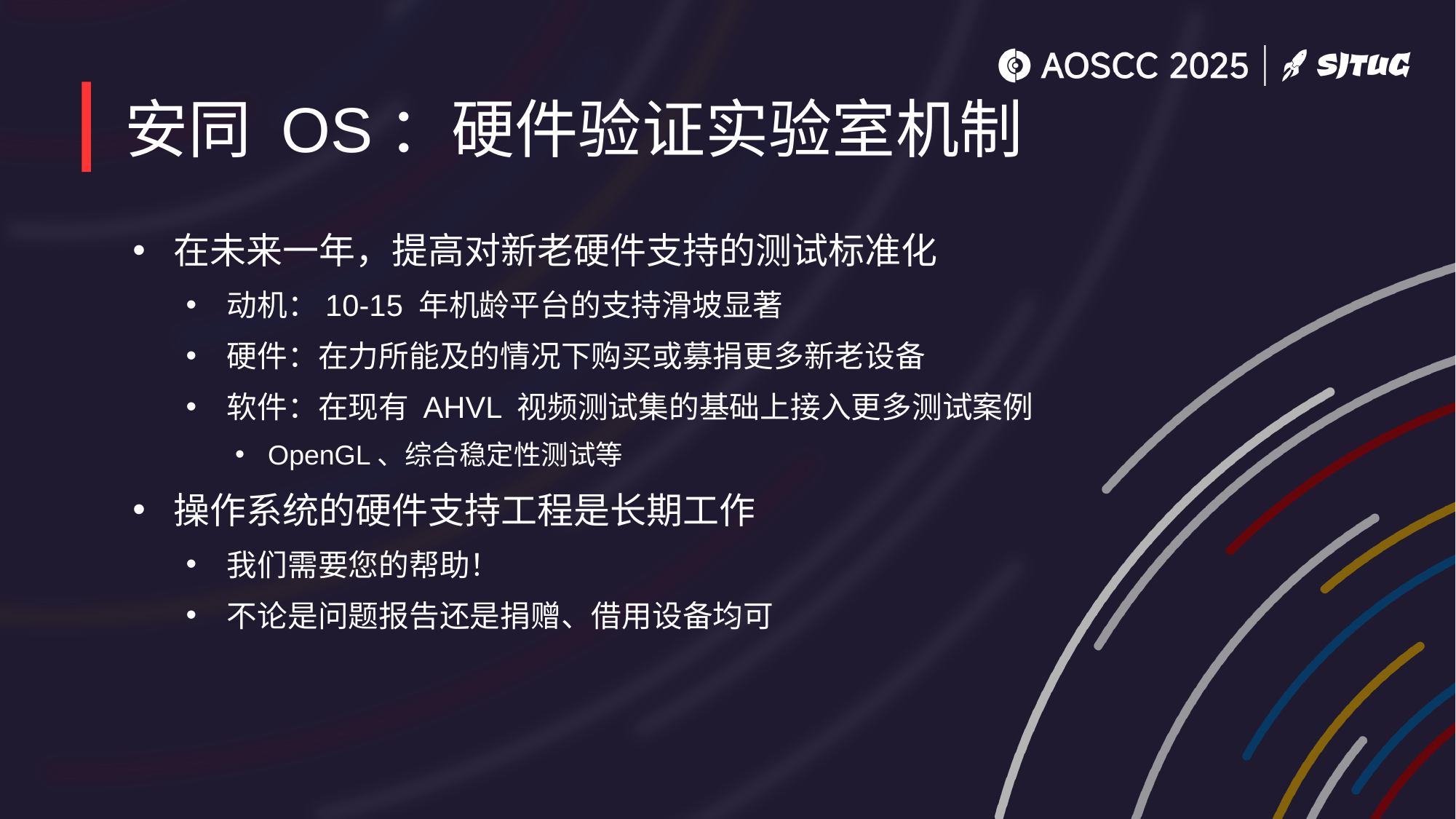

# 安同 OS：硬件验证实验室机制
在未来一年，提高对新老硬件支持的测试标准化
动机：10-15 年机龄平台的支持滑坡显著
硬件：在力所能及的情况下购买或募捐更多新老设备
软件：在现有 AHVL 视频测试集的基础上接入更多测试案例
OpenGL、综合稳定性测试等
操作系统的硬件支持工程是长期工作
我们需要您的帮助！
不论是问题报告还是捐赠、借用设备均可